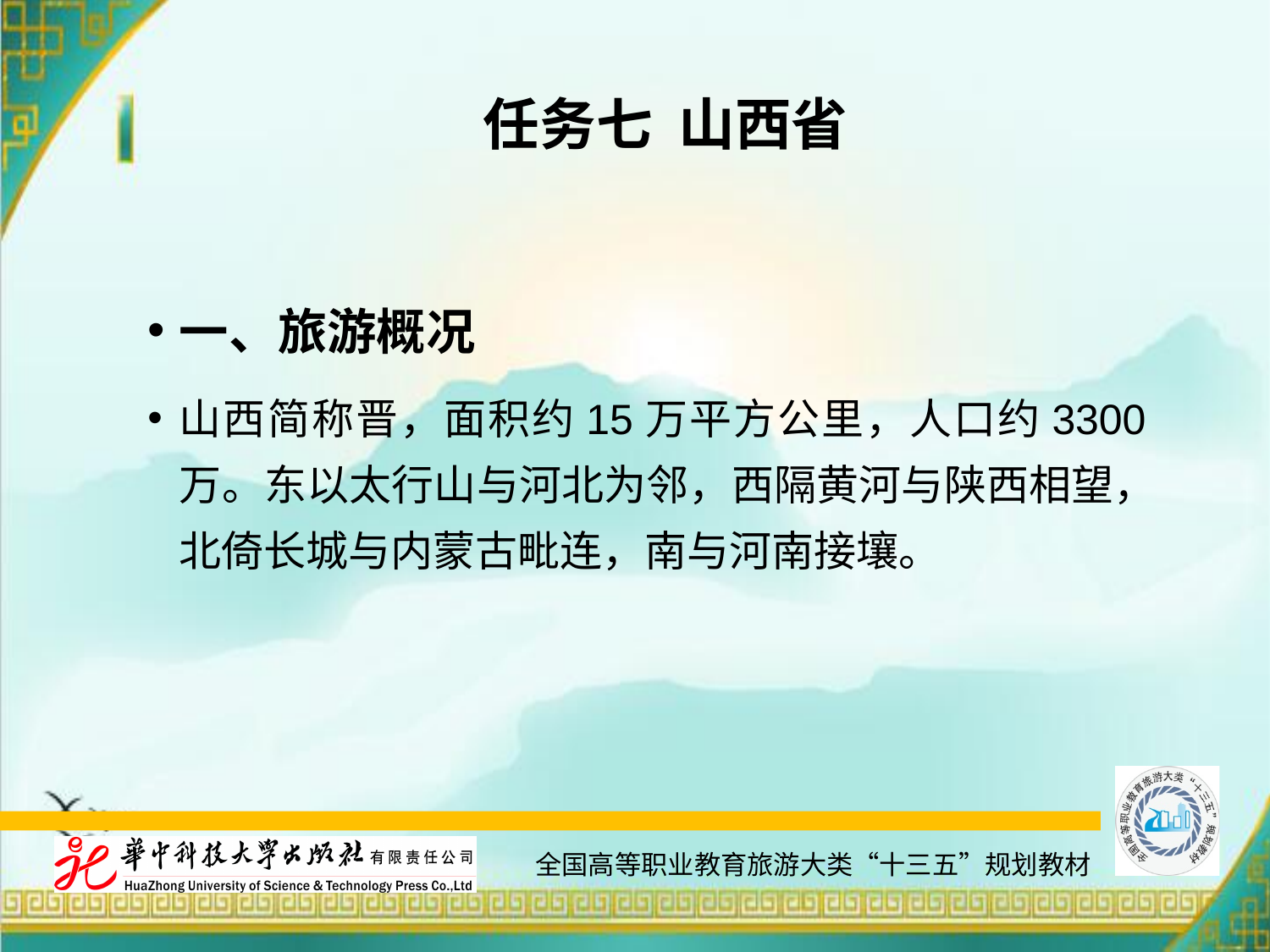

# 任务七  山西省
一、旅游概况
山西简称晋，面积约15万平方公里，人口约3300万。东以太行山与河北为邻，西隔黄河与陕西相望，北倚长城与内蒙古毗连，南与河南接壤。